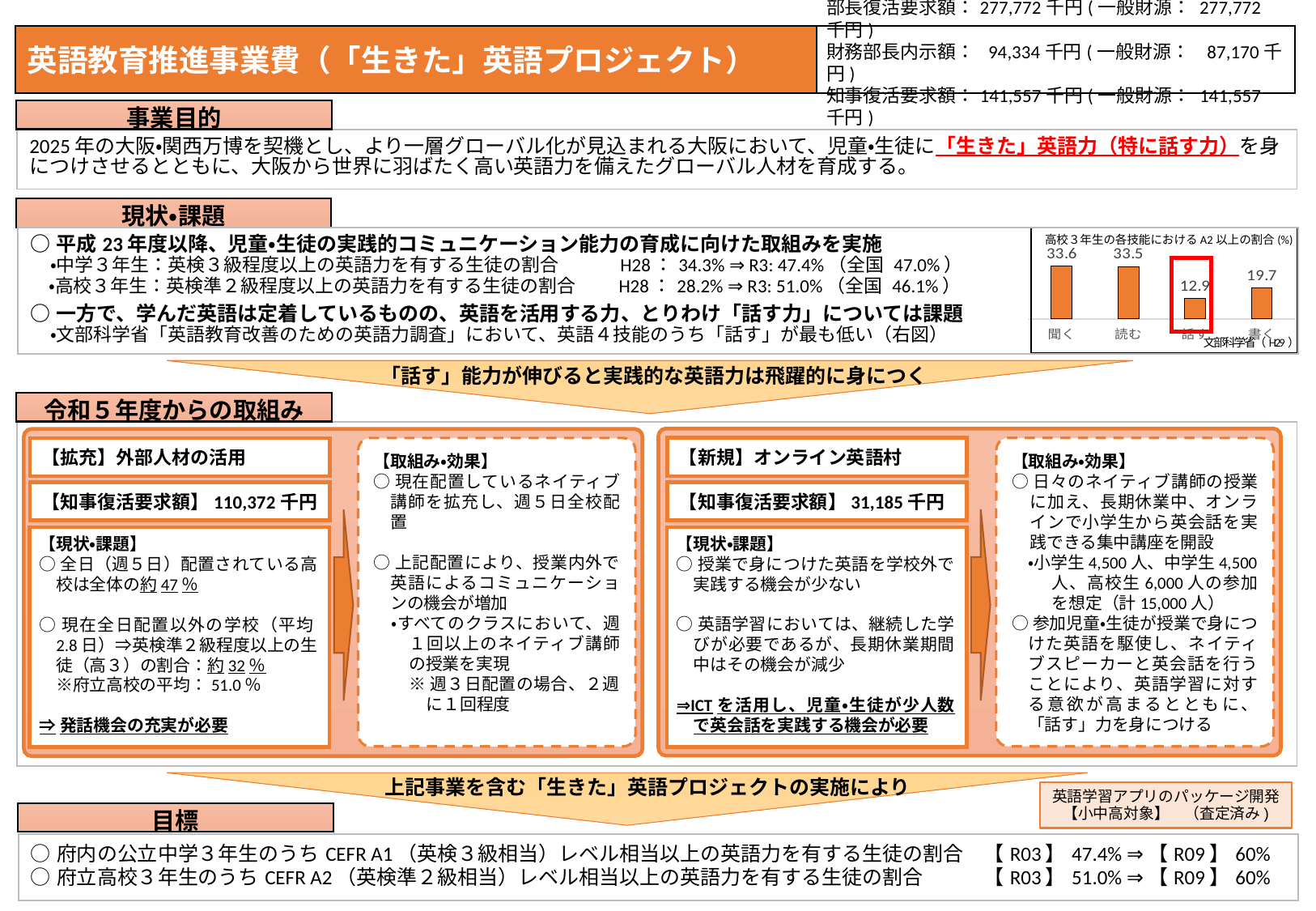

英語教育推進事業費（「生きた」英語プロジェクト）
部長復活要求額：277,772千円(一般財源： 277,772千円)
財務部長内示額：  94,334千円(一般財源：   87,170千円)
知事復活要求額：141,557千円(一般財源： 141,557千円)
事業目的
| 2025年の大阪・関西万博を契機とし、より一層グローバル化が見込まれる大阪において、児童・生徒に「生きた」英語力（特に話す力）を身につけさせるとともに、大阪から世界に羽ばたく高い英語力を備えたグローバル人材を育成する。 |
| --- |
現状・課題
高校３年生の各技能におけるA2以上の割合(%)

| ○平成23年度以降、児童・生徒の実践的コミュニケーション能力の育成に向けた取組みを実施 　・中学３年生：英検３級程度以上の英語力を有する生徒の割合　　　H28：34.3% ⇒ R3: 47.4%（全国 47.0%）　 　・高校３年生：英検準２級程度以上の英語力を有する生徒の割合　　H28：28.2% ⇒ R3: 51.0%（全国 46.1%） ○一方で、学んだ英語は定着しているものの、英語を活用する力、とりわけ「話す力」については課題 　・文部科学省「英語教育改善のための英語力調査」において、英語４技能のうち「話す」が最も低い（右図） |
| --- |

### Chart

| Category |  |
|---|---|
| 聞く | 33.6 |
| 読む | 33.5 |
| 話す | 12.9 |
| 書く | 19.7 |
文部科学省（H29）
「話す」能力が伸びると実践的な英語力は飛躍的に身につく

令和５年度からの取組み
|  |
| --- |

【取組み・効果】
○日々のネイティブ講師の授業に加え、長期休業中、オンラインで小学生から英会話を実践できる集中講座を開設
　・小学生4,500人、中学生4,500人、高校生6,000人の参加を想定（計15,000人）
○参加児童・生徒が授業で身につけた英語を駆使し、ネイティブスピーカーと英会話を行うことにより、英語学習に対する意欲が高まるとともに、「話す」力を身につける

【新規】オンライン英語村
【取組み・効果】
○現在配置しているネイティブ講師を拡充し、週５日全校配置

○上記配置により、授業内外で英語によるコミュニケーションの機会が増加
　・すべてのクラスにおいて、週１回以上のネイティブ講師の授業を実現
※週３日配置の場合、２週に１回程度

【拡充】外部人材の活用
【知事復活要求額】31,185千円
【知事復活要求額】110,372千円

【現状・課題】
○授業で身につけた英語を学校外で実践する機会が少ない

○英語学習においては、継続した学びが必要であるが、長期休業期間中はその機会が減少

⇒ICTを活用し、児童・生徒が少人数で英会話を実践する機会が必要

【現状・課題】
○全日（週５日）配置されている高校は全体の約47％

○現在全日配置以外の学校（平均2.8日）⇒英検準２級程度以上の生徒（高３）の割合：約32％
　※府立高校の平均：51.0％

⇒発話機会の充実が必要

上記事業を含む「生きた」英語プロジェクトの実施により

英語学習アプリのパッケージ開発
【小中高対象】　（査定済み)
目標
| ○府内の公立中学３年生のうちCEFR A1（英検３級相当）レベル相当以上の英語力を有する生徒の割合　【R03】47.4% ⇒【R09】60% ○府立高校３年生のうちCEFR A2（英検準２級相当）レベル相当以上の英語力を有する生徒の割合　　　【R03】51.0% ⇒【R09】60% |
| --- |